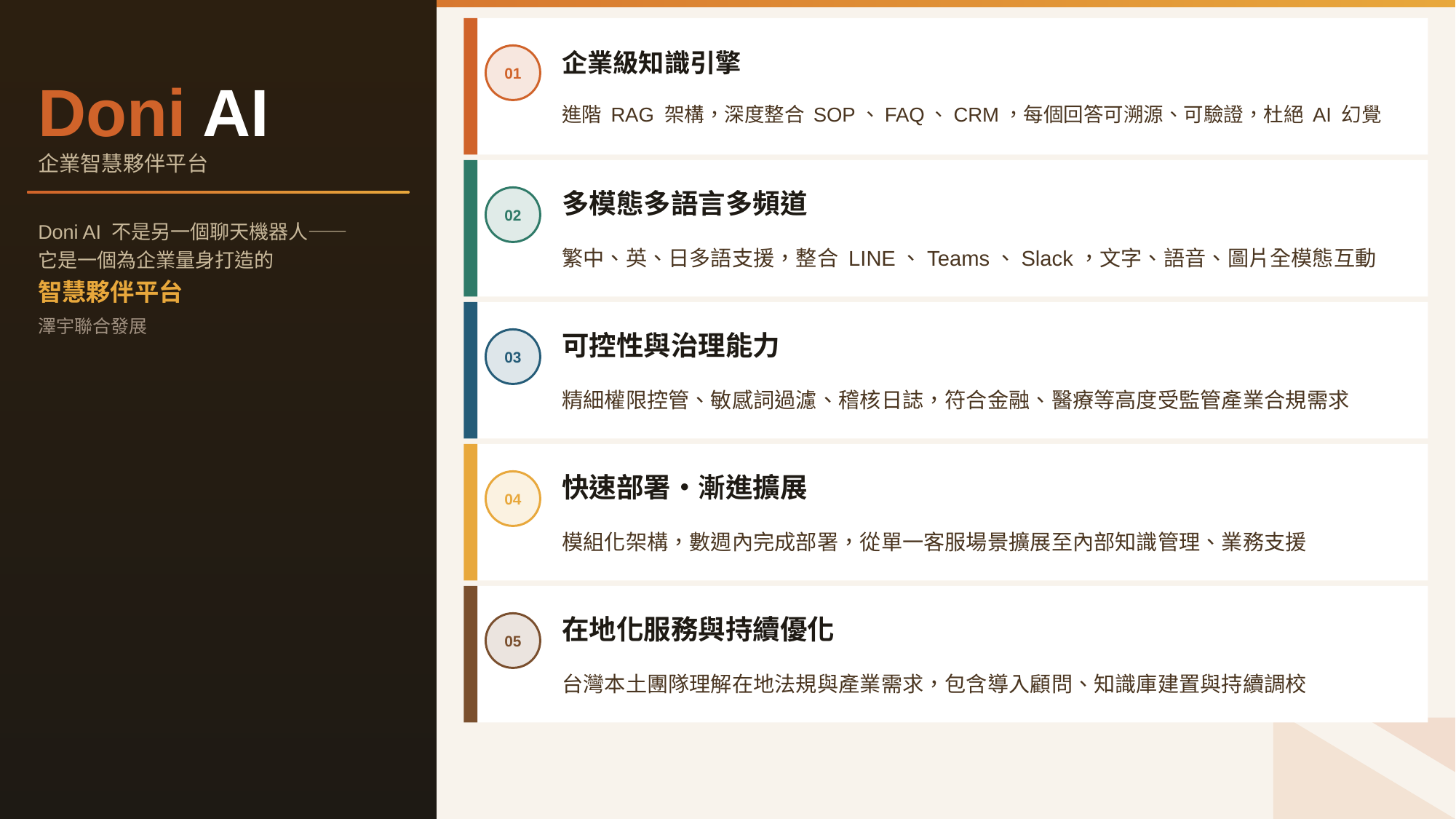

企業級知識引擎

進階 RAG 架構，深度整合 SOP、FAQ、CRM，每個回答可溯源、可驗證，杜絕 AI 幻覺
01
Doni AI
企業智慧夥伴平台

多模態多語言多頻道

繁中、英、日多語支援，整合 LINE、Teams、Slack，文字、語音、圖片全模態互動
02

Doni AI 不是另一個聊天機器人——
它是一個為企業量身打造的
智慧夥伴平台
澤宇聯合發展

可控性與治理能力

精細權限控管、敏感詞過濾、稽核日誌，符合金融、醫療等高度受監管產業合規需求
03

快速部署・漸進擴展

模組化架構，數週內完成部署，從單一客服場景擴展至內部知識管理、業務支援
04

在地化服務與持續優化

台灣本土團隊理解在地法規與產業需求，包含導入顧問、知識庫建置與持續調校
05